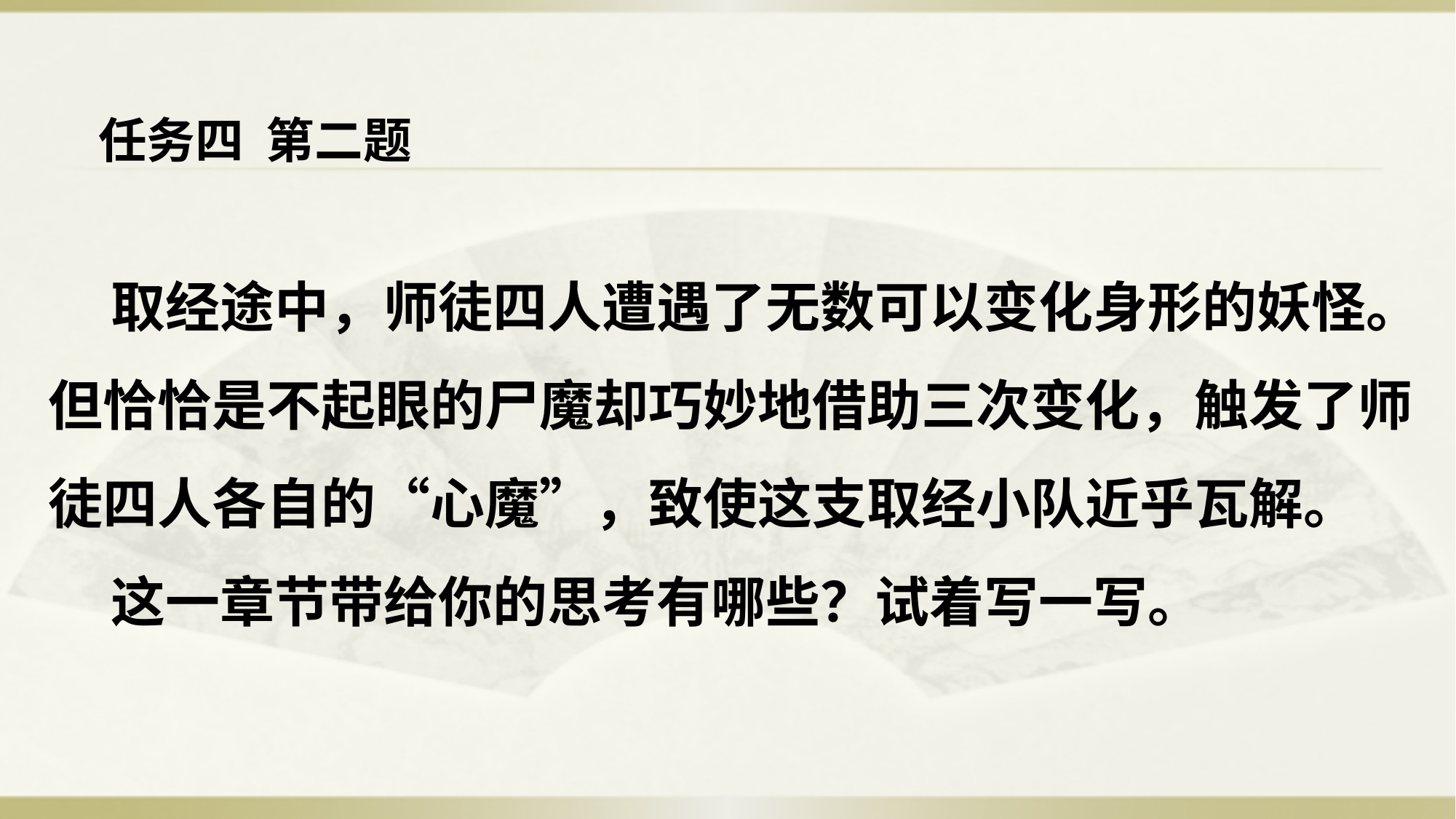

# 任务四  第二题
    取经途中，师徒四人遭遇了无数可以变化身形的妖怪。但恰恰是不起眼的尸魔却巧妙地借助三次变化，触发了师徒四人各自的“心魔”，致使这支取经小队近乎瓦解。
    这一章节带给你的思考有哪些？试着写一写。